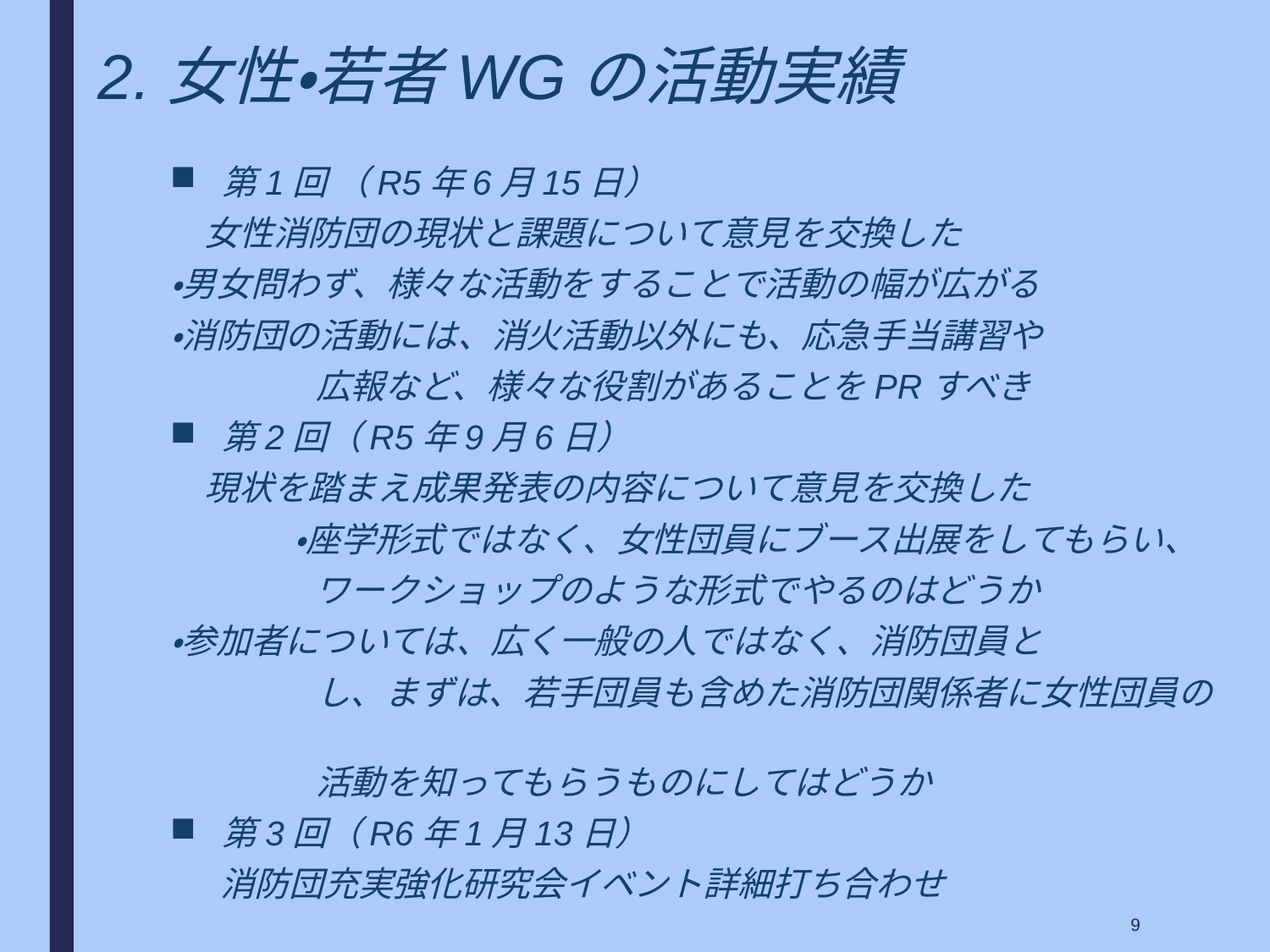

# 2.女性・若者WGの活動実績
第1回 （R5年6月15日）
	　女性消防団の現状と課題について意見を交換した
		・男女問わず、様々な活動をすることで活動の幅が広がる
		・消防団の活動には、消火活動以外にも、応急手当講習や
　　　　 広報など、様々な役割があることをPRすべき
第2回（R5年9月6日）
	　現状を踏まえ成果発表の内容について意見を交換した
      	・座学形式ではなく、女性団員にブース出展をしてもらい、
　　　　 ワークショップのような形式でやるのはどうか
		・参加者については、広く一般の人ではなく、消防団員と
　　　　 し、まずは、若手団員も含めた消防団関係者に女性団員の
　　　　 活動を知ってもらうものにしてはどうか
第3回（R6年1月13日）
　  消防団充実強化研究会イベント詳細打ち合わせ
9